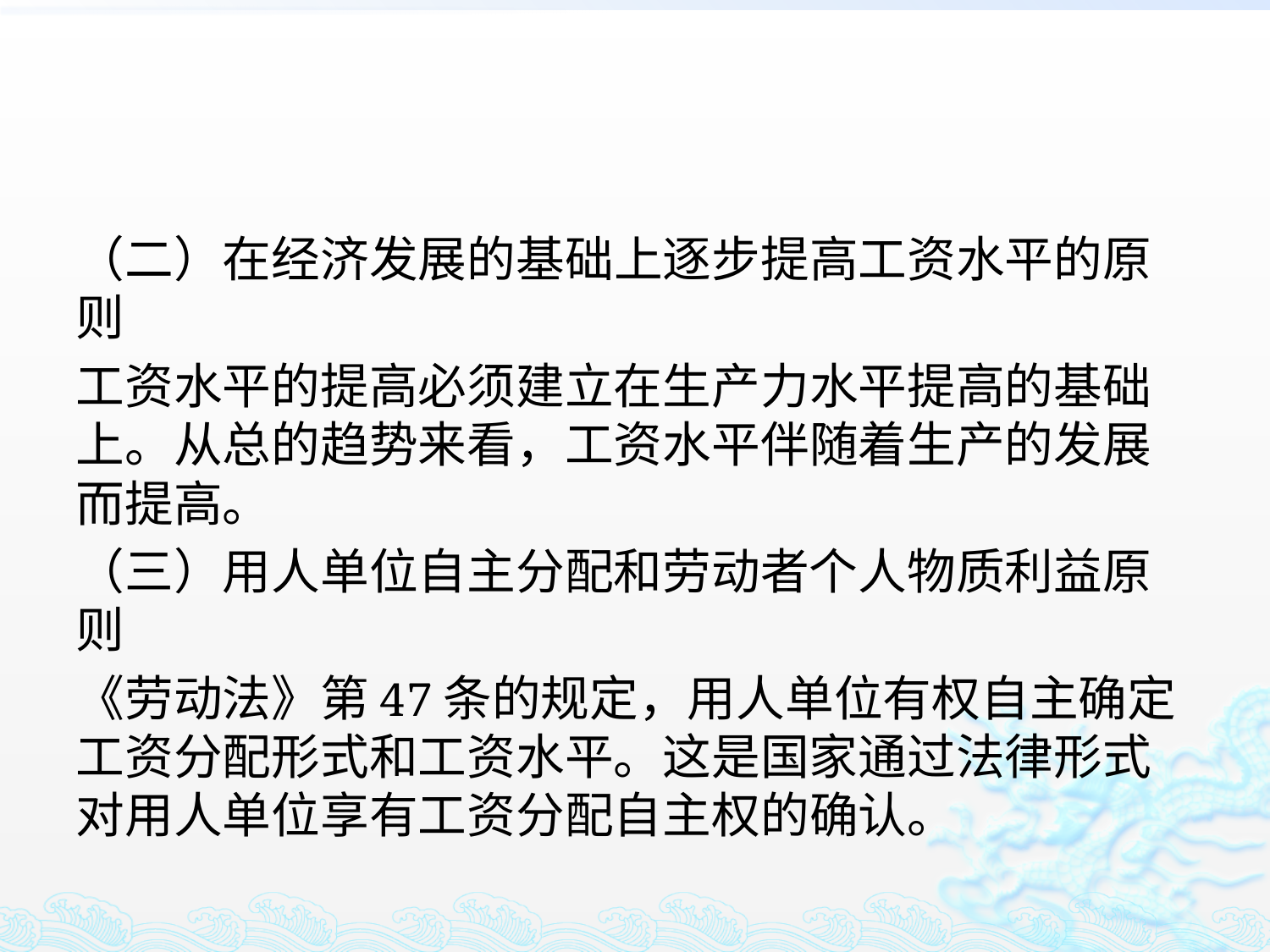

#
（二）在经济发展的基础上逐步提高工资水平的原则
工资水平的提高必须建立在生产力水平提高的基础上。从总的趋势来看，工资水平伴随着生产的发展而提高。
（三）用人单位自主分配和劳动者个人物质利益原则
《劳动法》第47条的规定，用人单位有权自主确定工资分配形式和工资水平。这是国家通过法律形式对用人单位享有工资分配自主权的确认。